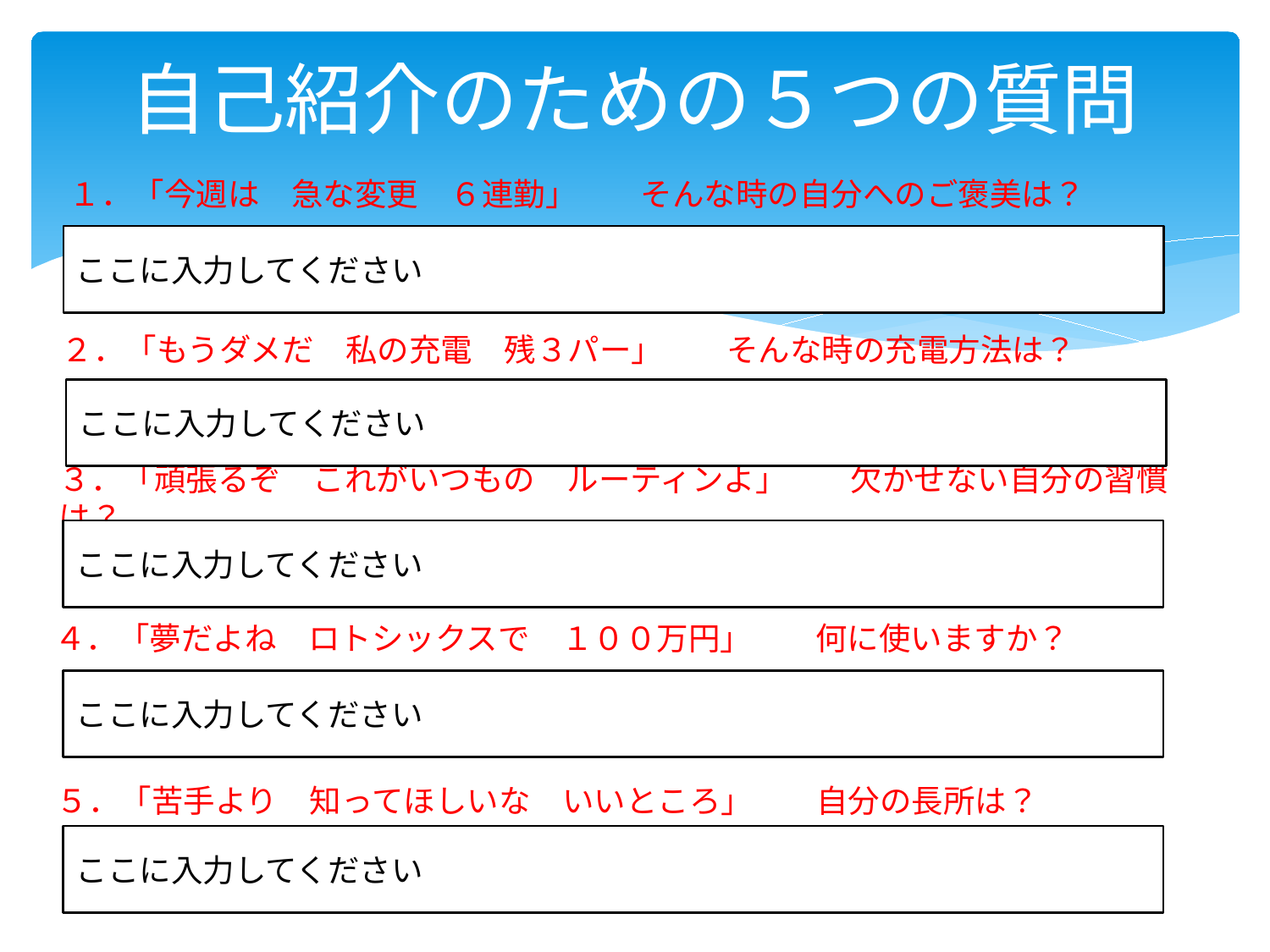

# 自己紹介のための５つの質問
１．「今週は　急な変更　６連勤」　　そんな時の自分へのご褒美は？
ここに入力してください
２．「もうダメだ　私の充電　残３パー」　　そんな時の充電方法は？
ここに入力してください
３．「頑張るぞ　これがいつもの　ルーティンよ」　　欠かせない自分の習慣は？
ここに入力してください
４．「夢だよね　ロトシックスで　１００万円」　　何に使いますか？
ここに入力してください
５．「苦手より　知ってほしいな　いいところ」　　自分の長所は？
ここに入力してください